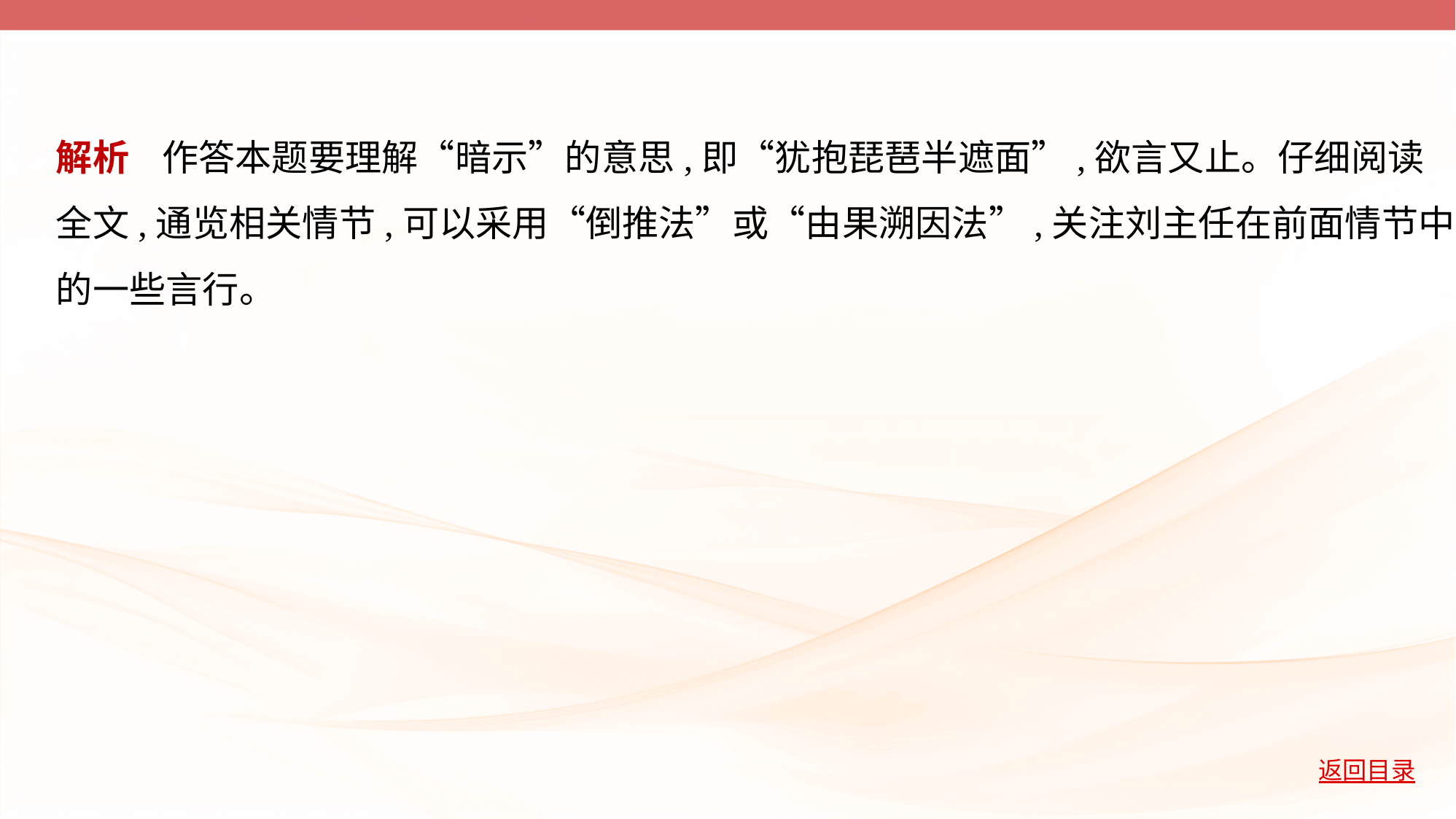

解析    作答本题要理解“暗示”的意思,即“犹抱琵琶半遮面”,欲言又止。仔细阅读
全文,通览相关情节,可以采用“倒推法”或“由果溯因法”,关注刘主任在前面情节中
的一些言行。